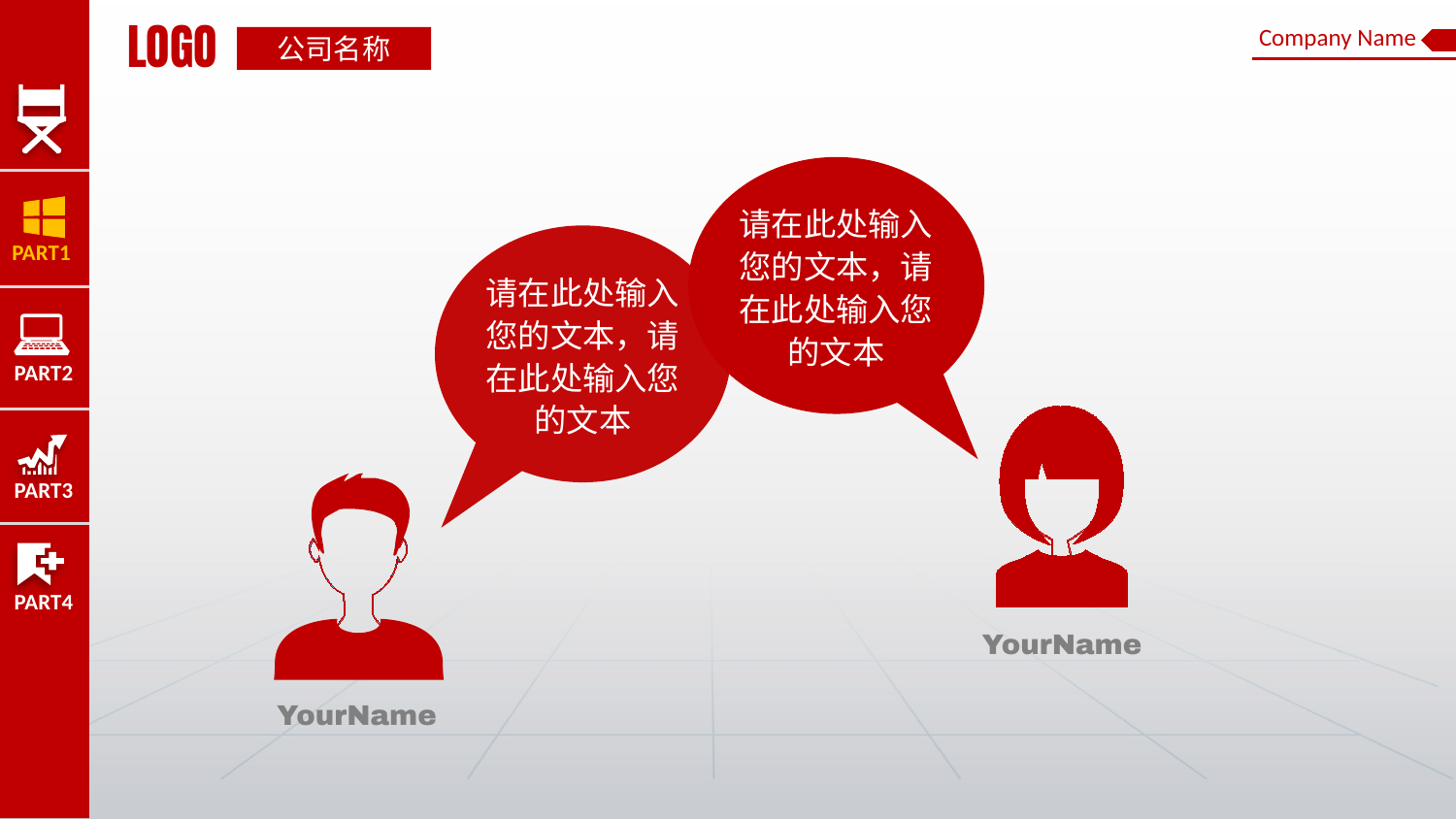

PART1

PART2

PART3

PART4
LOGO
Company Name

公司名称
请在此处输入您的文本，请在此处输入您的文本

YourName
请在此处输入您的文本，请在此处输入您的文本

YourName